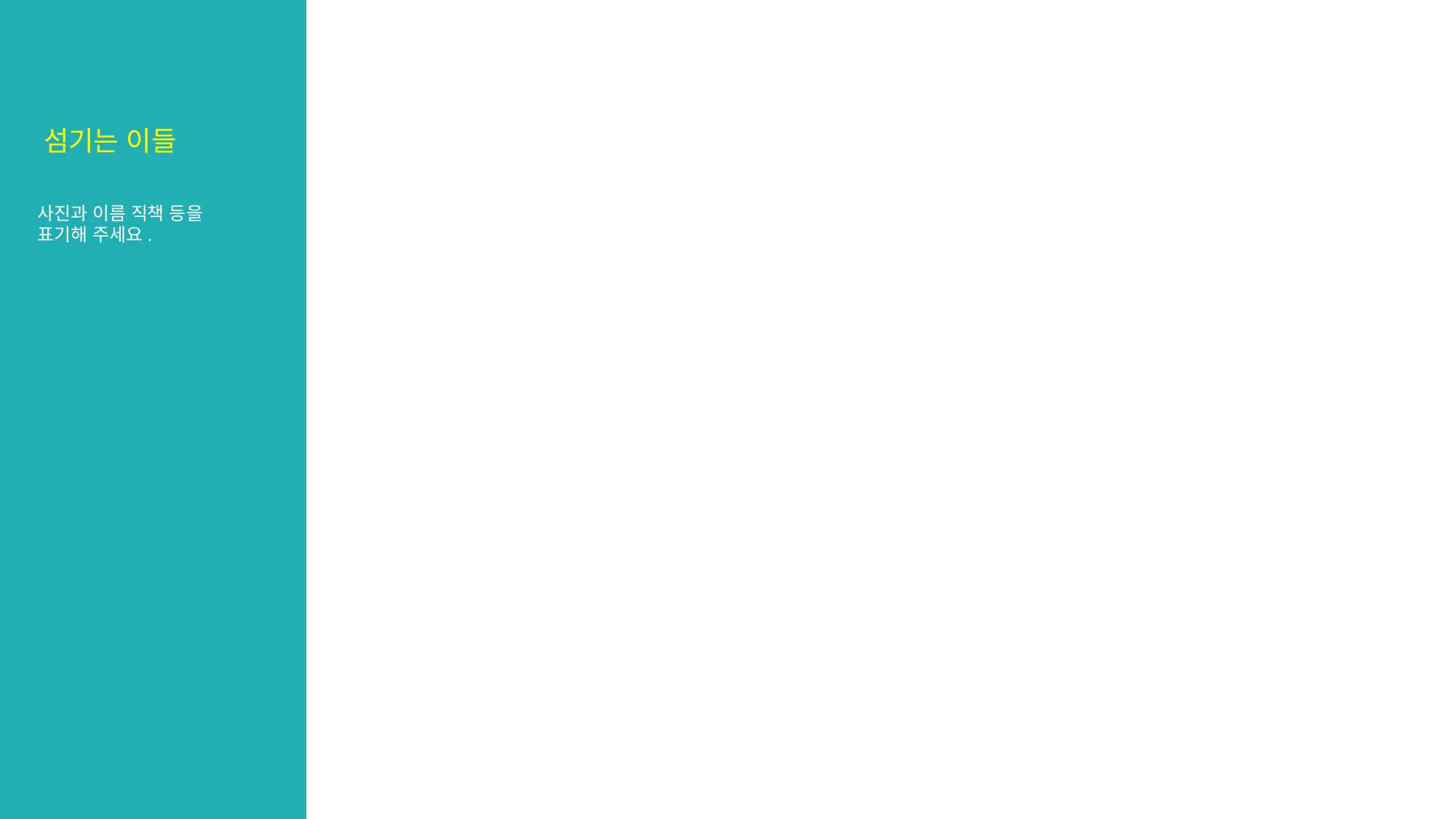

# 섬기는 이들
사진과 이름 직책 등을 표기해 주세요.
5
Lorem ipsum dolor sit amet, consectetuer